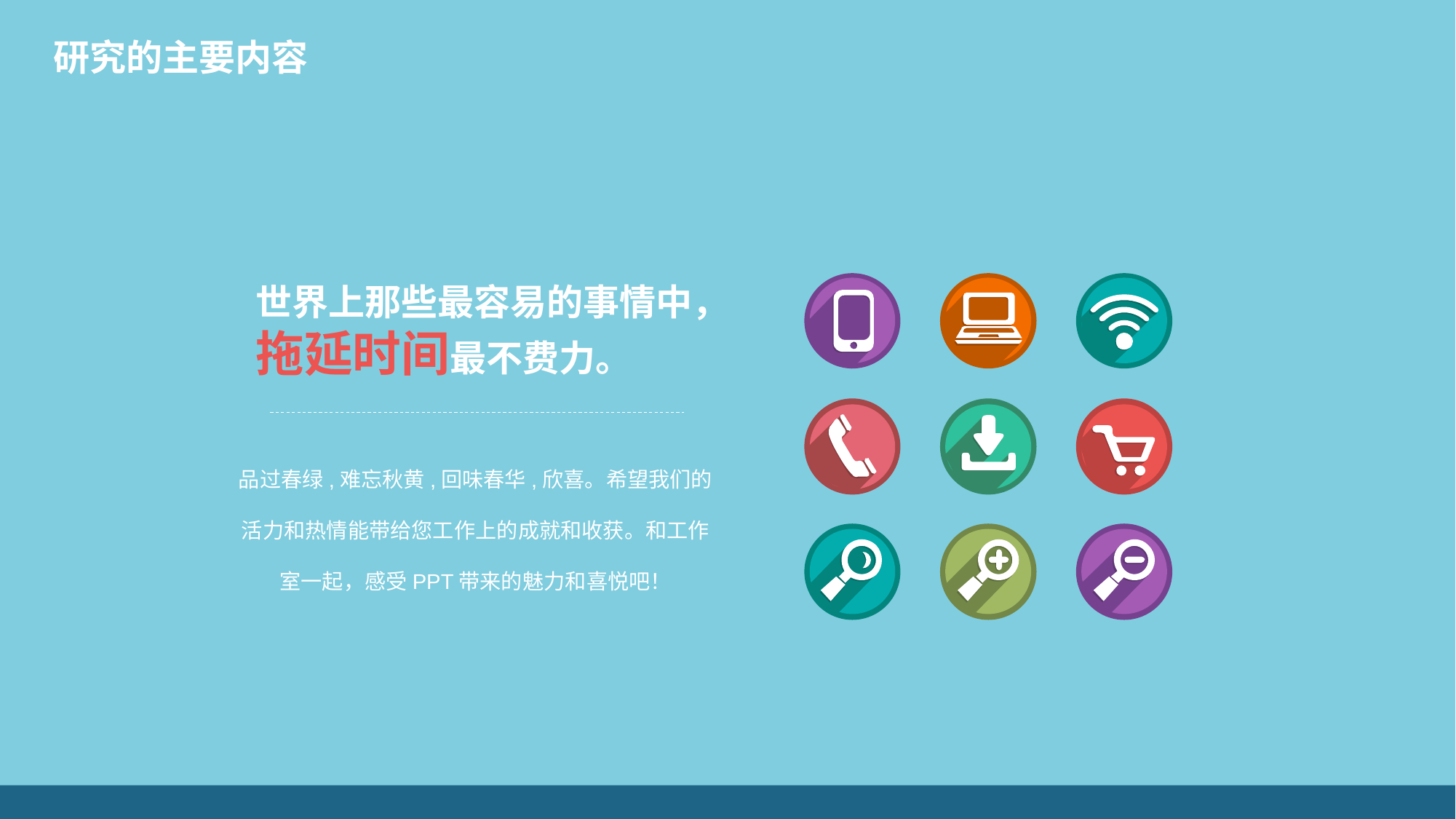

研究的主要内容

世界上那些最容易的事情中，
拖延时间最不费力。
品过春绿,难忘秋黄,回味春华,欣喜。希望我们的活力和热情能带给您工作上的成就和收获。和工作室一起，感受PPT带来的魅力和喜悦吧！